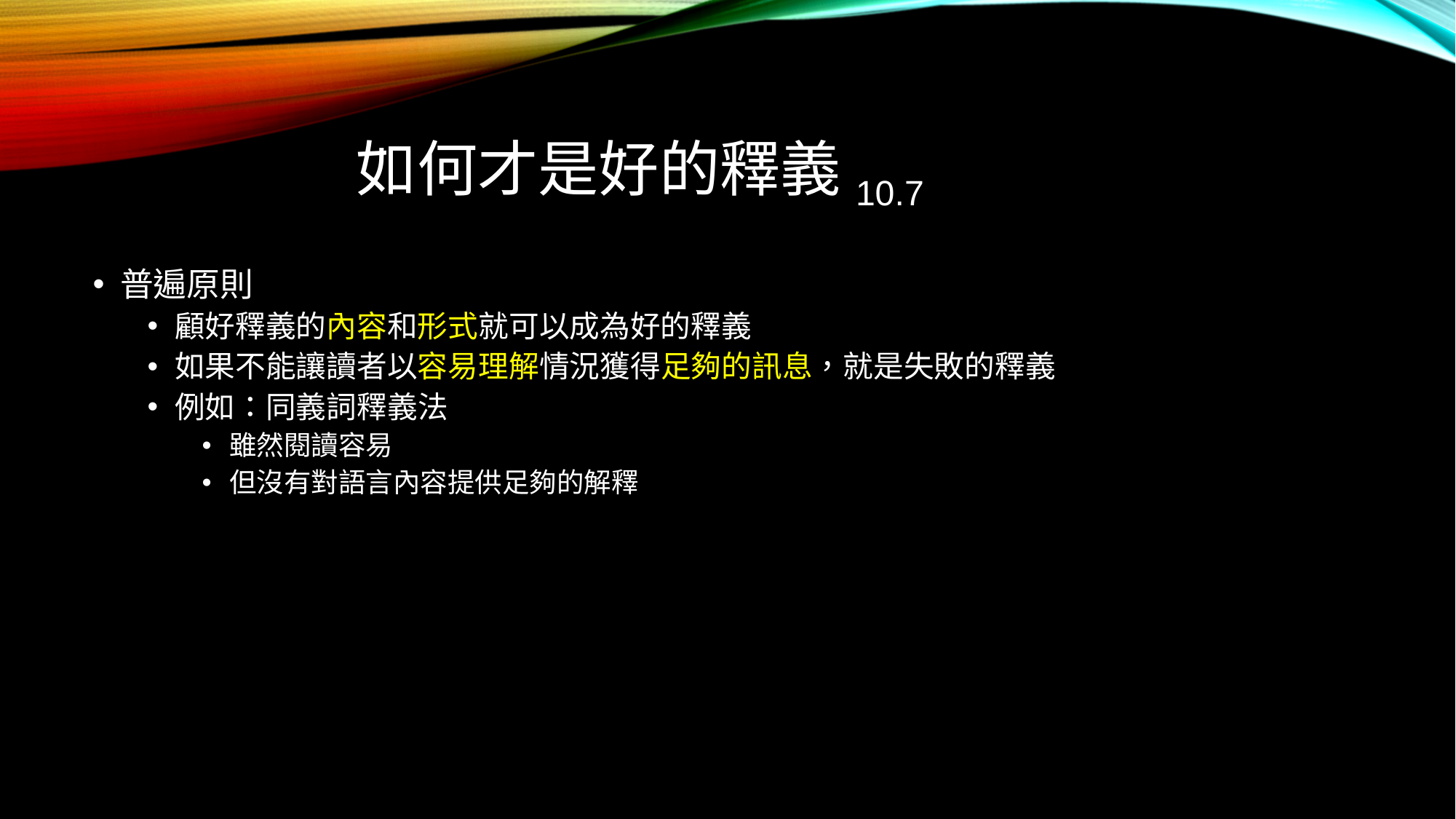

# 如何才是好的釋義10.7
普遍原則
顧好釋義的內容和形式就可以成為好的釋義
如果不能讓讀者以容易理解情況獲得足夠的訊息，就是失敗的釋義
例如：同義詞釋義法
雖然閱讀容易
但沒有對語言內容提供足夠的解釋